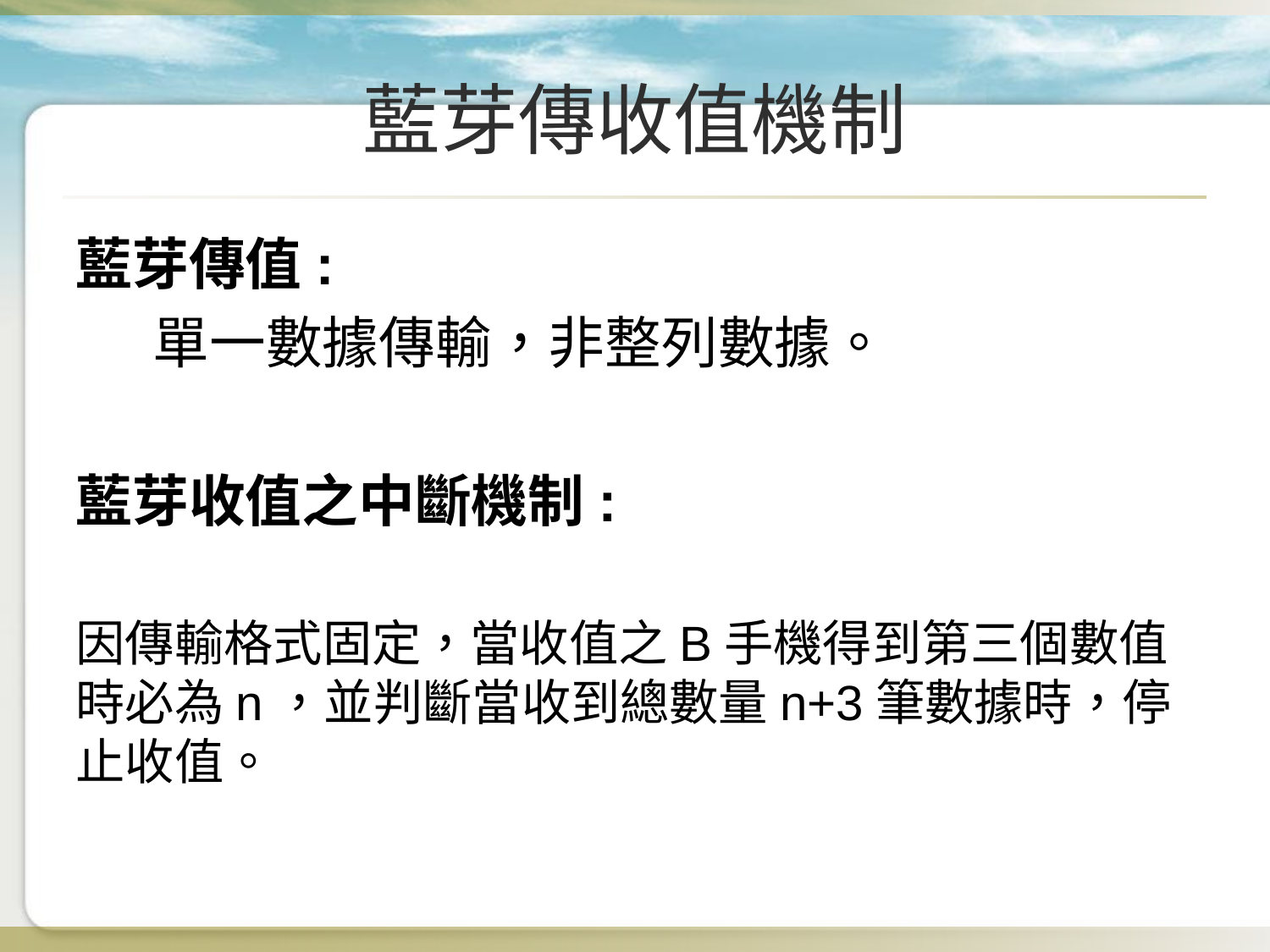

# 藍芽傳收值機制
藍芽傳值:
     單一數據傳輸，非整列數據。

藍芽收值之中斷機制:

因傳輸格式固定，當收值之B手機得到第三個數值時必為n，並判斷當收到總數量n+3筆數據時，停止收值。